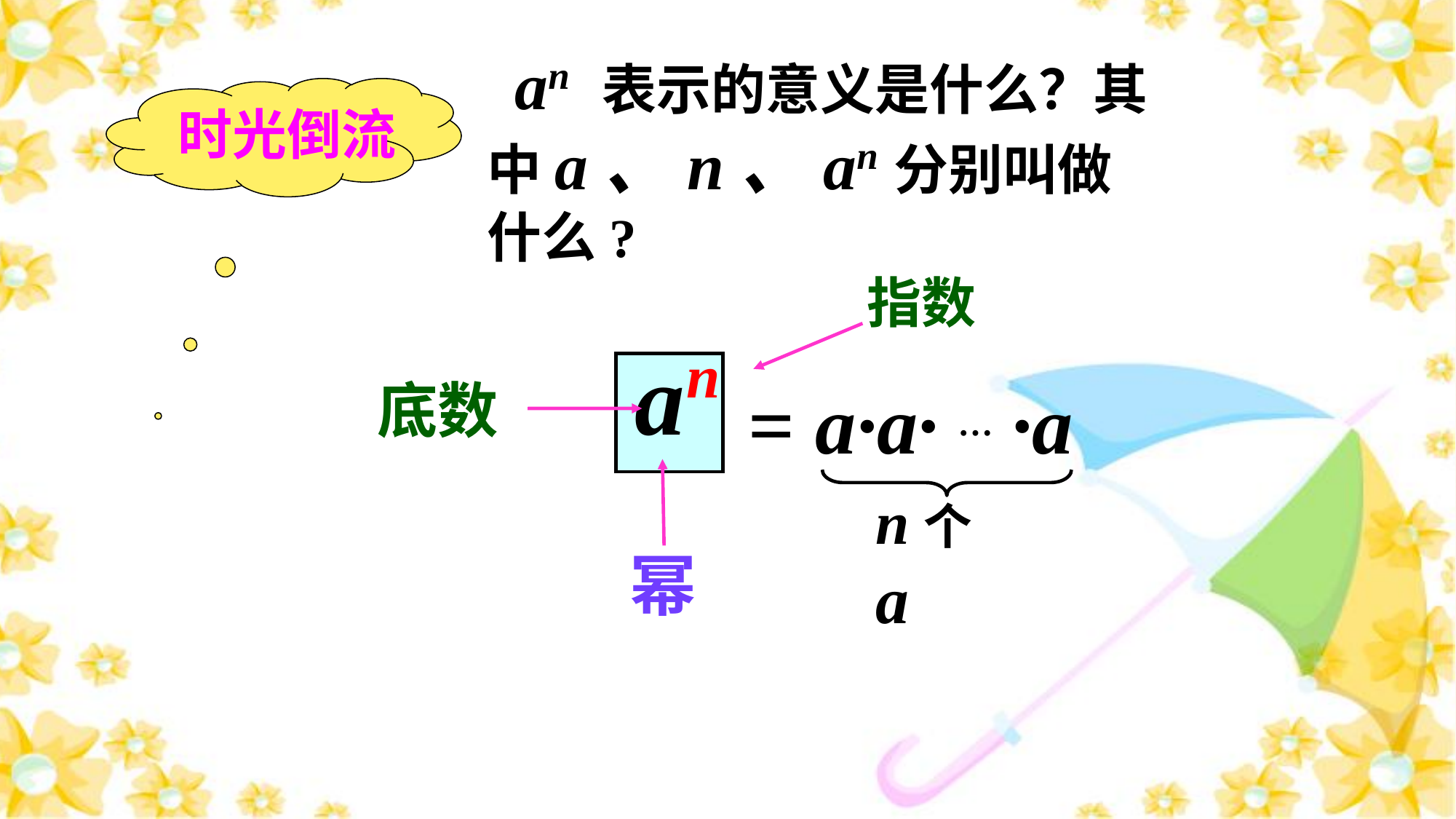

an 表示的意义是什么？其中a、n、an分别叫做什么?

时光倒流
指数

a
n

底数

= a·a· …  ·a
n个a

幂